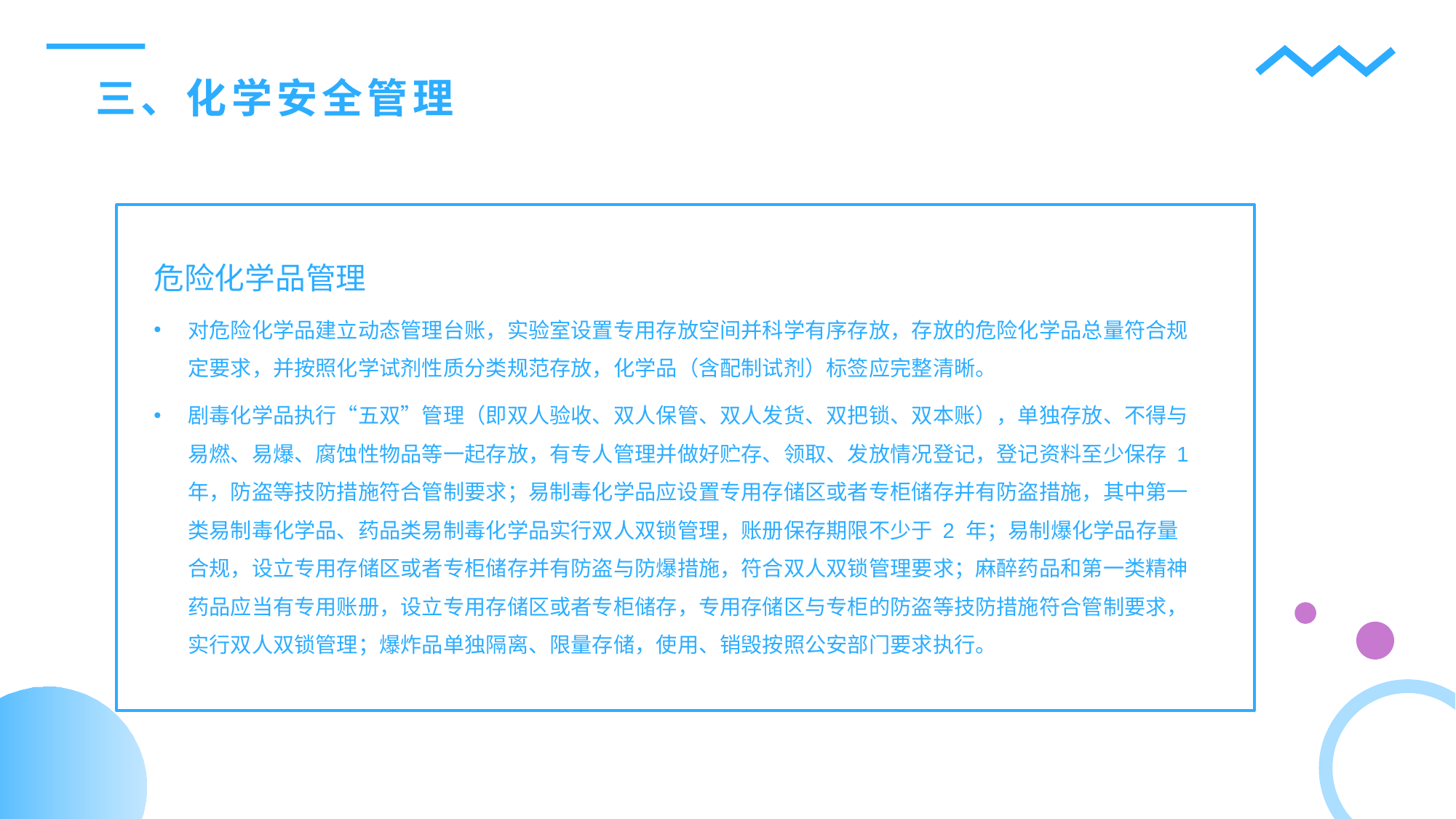

三、化学安全管理

危险化学品管理
对危险化学品建立动态管理台账，实验室设置专用存放空间并科学有序存放，存放的危险化学品总量符合规定要求，并按照化学试剂性质分类规范存放，化学品（含配制试剂）标签应完整清晰。
剧毒化学品执行“五双”管理（即双人验收、双人保管、双人发货、双把锁、双本账），单独存放、不得与易燃、易爆、腐蚀性物品等一起存放，有专人管理并做好贮存、领取、发放情况登记，登记资料至少保存 1 年，防盗等技防措施符合管制要求；易制毒化学品应设置专用存储区或者专柜储存并有防盗措施，其中第一类易制毒化学品、药品类易制毒化学品实行双人双锁管理，账册保存期限不少于 2 年；易制爆化学品存量合规，设立专用存储区或者专柜储存并有防盗与防爆措施，符合双人双锁管理要求；麻醉药品和第一类精神药品应当有专用账册，设立专用存储区或者专柜储存，专用存储区与专柜的防盗等技防措施符合管制要求，实行双人双锁管理；爆炸品单独隔离、限量存储，使用、销毁按照公安部门要求执行。